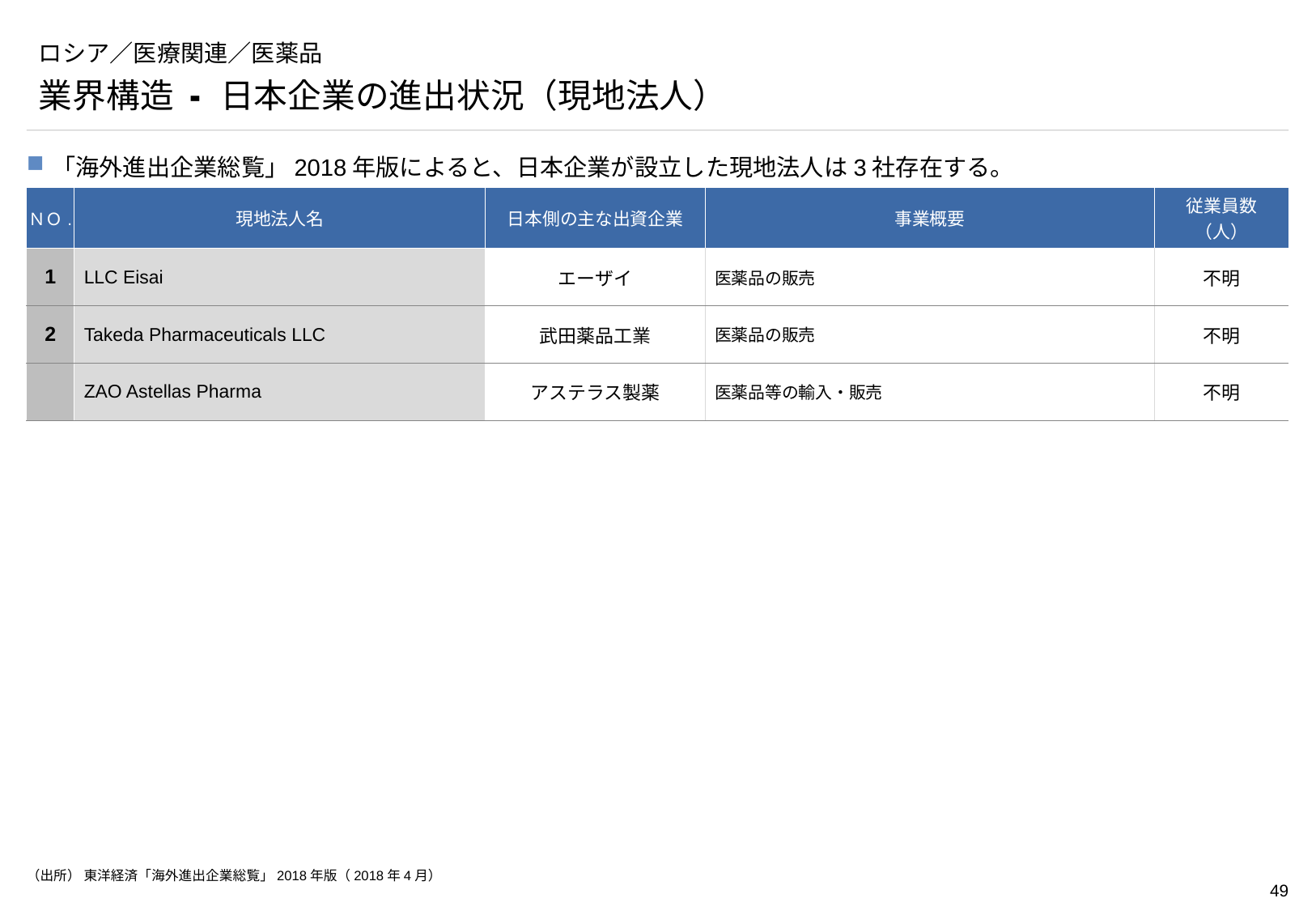

# ロシア／医療関連／医薬品
業界構造 - 日本企業の進出状況（現地法人）
「海外進出企業総覧」2018年版によると、日本企業が設立した現地法人は3社存在する。
| ＮＯ. | 現地法人名 | 日本側の主な出資企業 | 事業概要 | 従業員数（人） |
| --- | --- | --- | --- | --- |
| 1 | LLC Eisai | エーザイ | 医薬品の販売 | 不明 |
| 2 | Takeda Pharmaceuticals LLC | 武田薬品工業 | 医薬品の販売 | 不明 |
|  | ZAO Astellas Pharma | アステラス製薬 | 医薬品等の輸入・販売 | 不明 |
（出所） 東洋経済「海外進出企業総覧」2018年版（2018年4月）